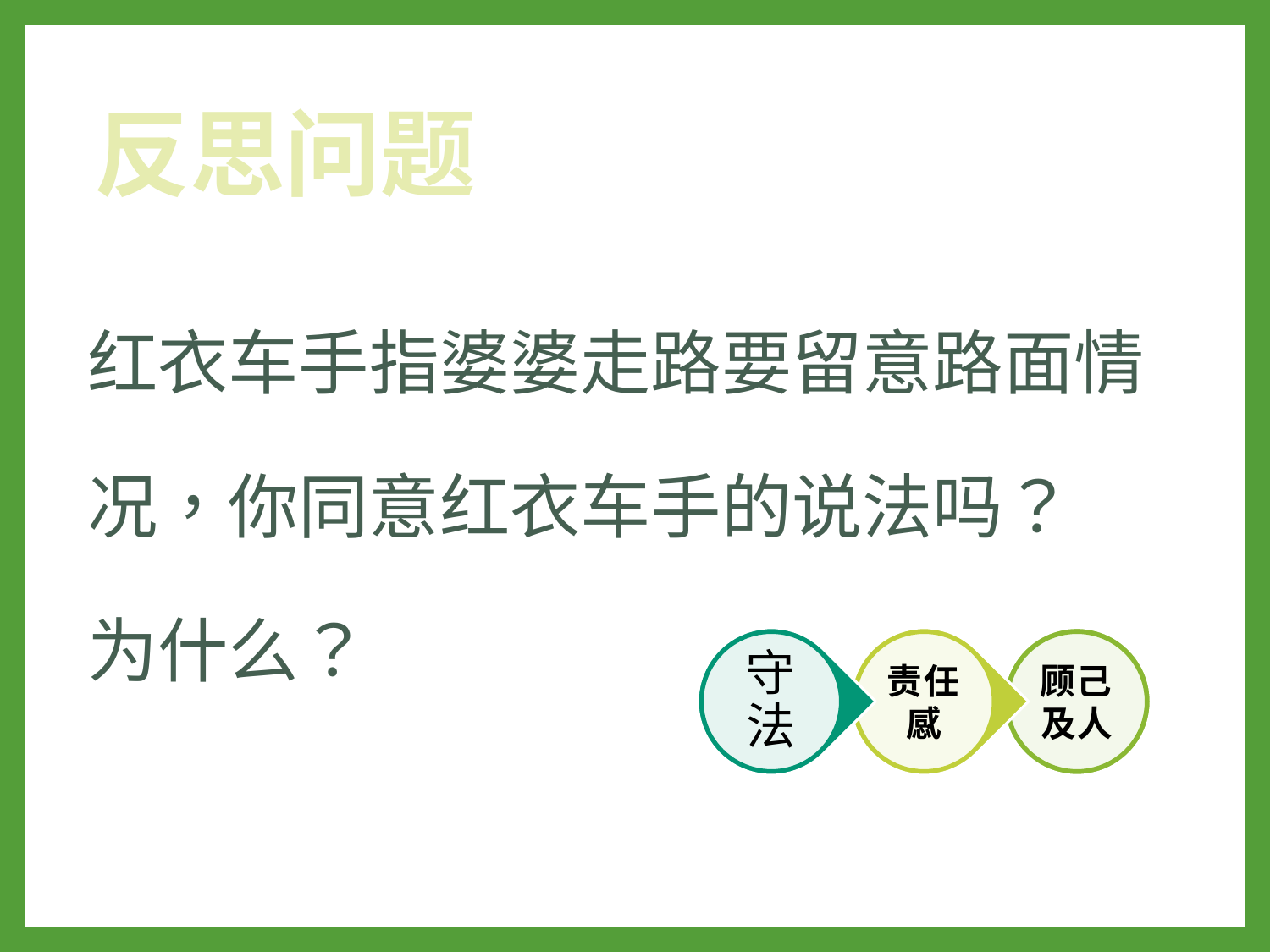

# 反思问题
红衣车手指婆婆走路要留意路面情况，你同意红衣车手的说法吗？
为什么？
顾己及人
责任感
守法